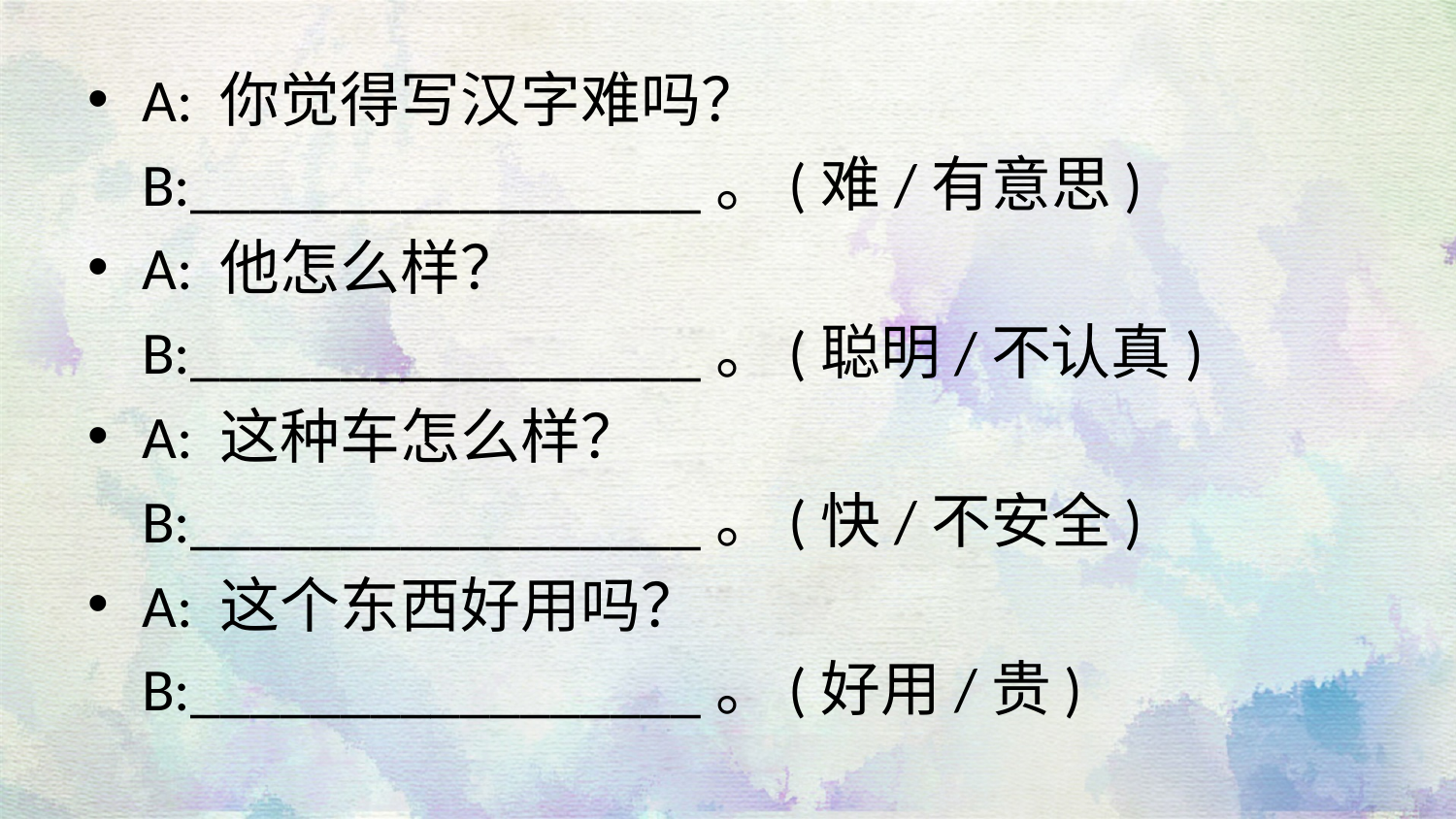

A: 你觉得写汉字难吗？
    B:_________________。(难/有意思)
A: 他怎么样？
    B:_________________。(聪明/不认真)
A: 这种车怎么样？
    B:_________________。(快/不安全)
A: 这个东西好用吗？
    B:_________________。(好用/贵)